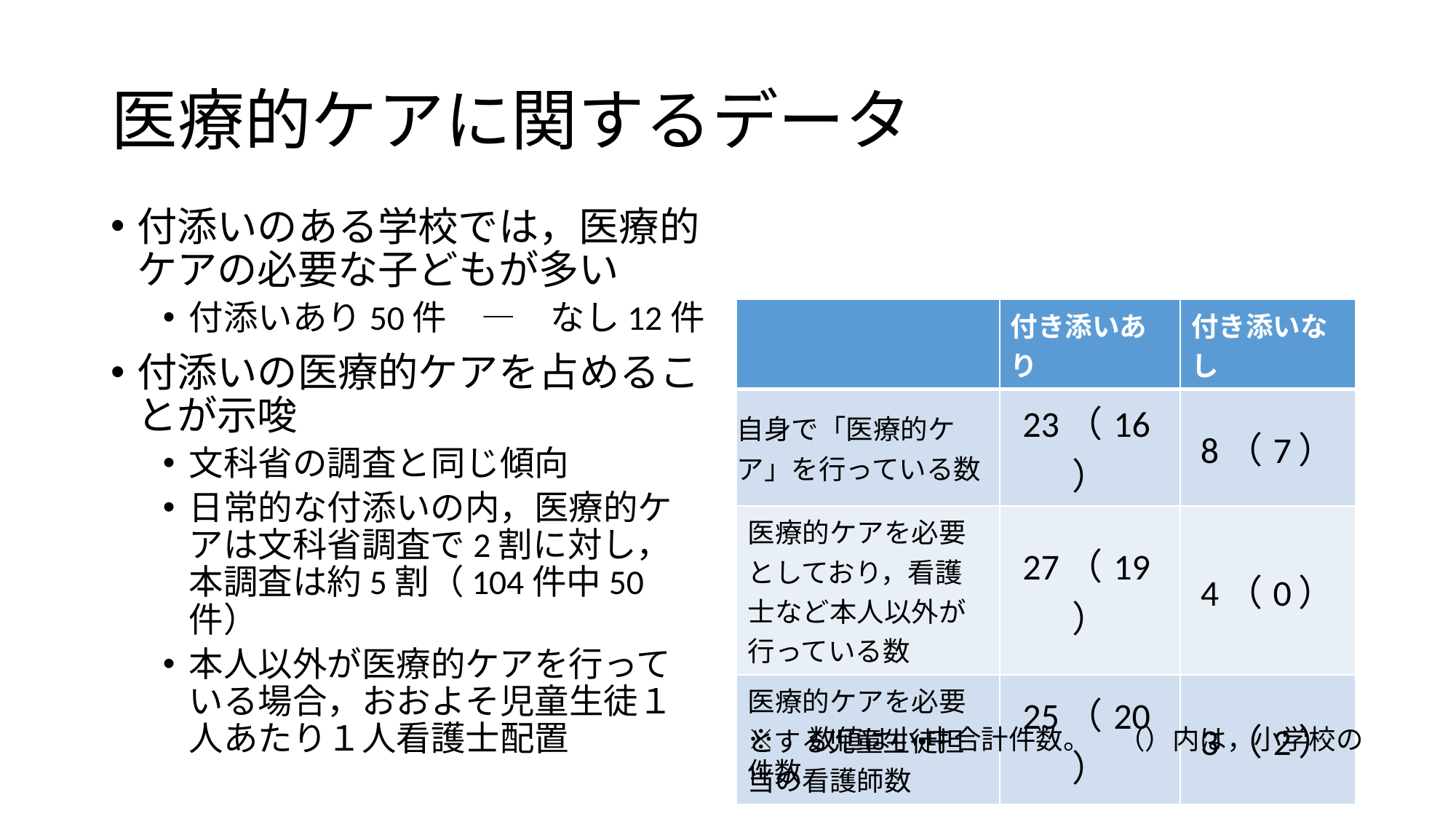

# 医療的ケアに関するデータ

付添いのある学校では，医療的ケアの必要な子どもが多い
付添いあり50件　―　なし12件
付添いの医療的ケアを占めることが示唆
文科省の調査と同じ傾向
日常的な付添いの内，医療的ケアは文科省調査で2割に対し，本調査は約5割（104件中50件）
本人以外が医療的ケアを行っている場合，おおよそ児童生徒１人あたり１人看護士配置

|  | 付き添いあり | 付き添いなし |
| --- | --- | --- |
| 自身で「医療的ケア」を行っている数 | 23（16） | 8（7） |
| 医療的ケアを必要としており，看護士など本人以外が行っている数 | 27（19） | 4（0） |
| 医療的ケアを必要とする児童生徒担当の看護師数 | 25（20） | 3（2） |
※　数値は小・中合計件数。　（）内は，小学校の件数